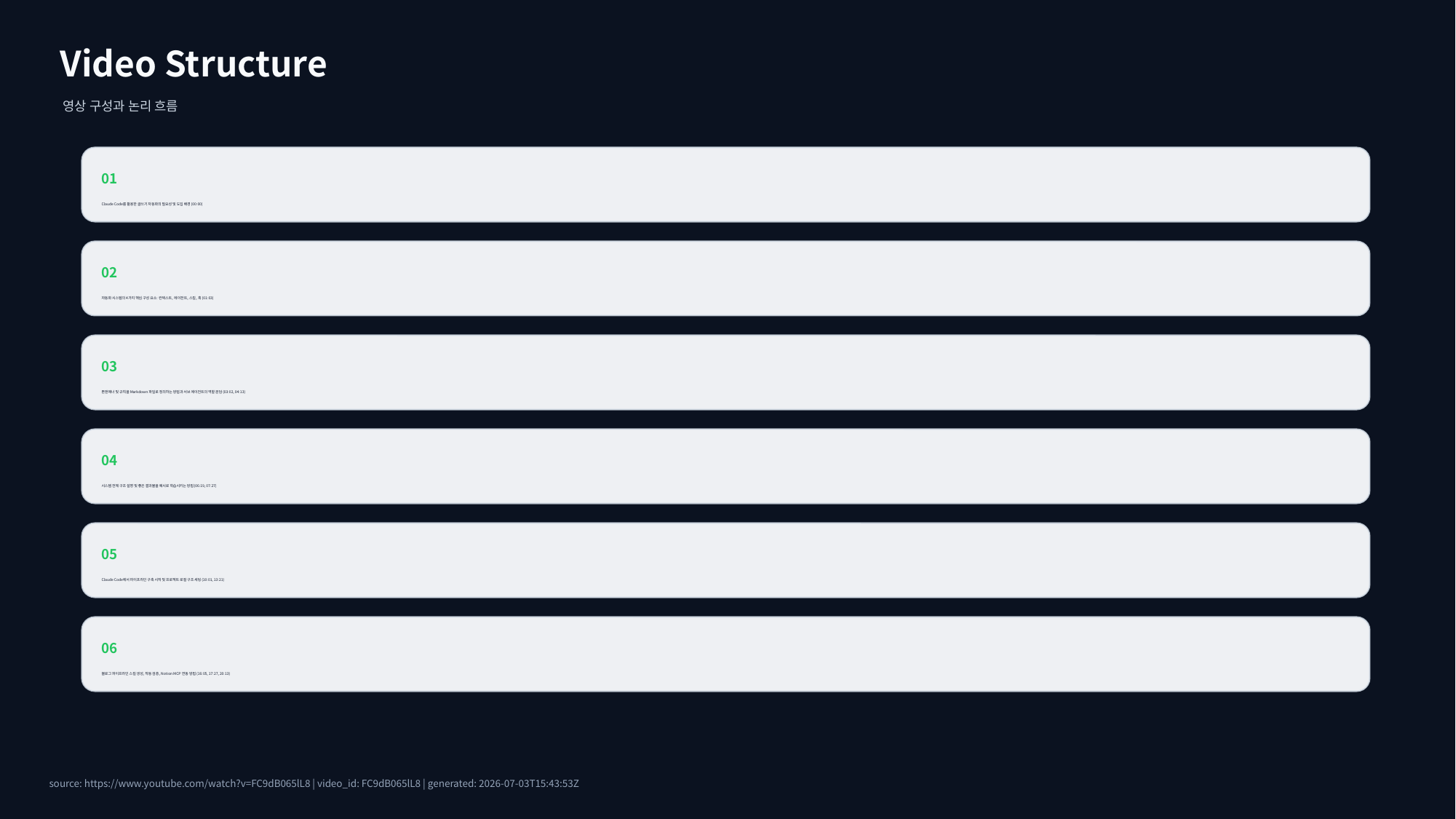

Video Structure
영상 구성과 논리 흐름

01
Claude Code를 활용한 글쓰기 자동화의 필요성 및 도입 배경 (00:00)

02
자동화 시스템의 4가지 핵심 구성 요소: 컨텍스트, 에이전트, 스킬, 훅 (01:03)

03
톤앤매너 및 규칙을 Markdown 파일로 정의하는 방법과 서브 에이전트의 역할 분담 (03:02, 04:13)

04
시스템 전체 구조 설명 및 좋은 결과물을 예시로 학습시키는 방법 (06:19, 07:27)

05
Claude Code에서 파이프라인 구축 시작 및 프로젝트 로컬 구조 세팅 (10:01, 13:21)

06
블로그 파이프라인 스킬 생성, 작동 검증, Notion MCP 연동 방법 (16:05, 17:27, 20:13)
source: https://www.youtube.com/watch?v=FC9dB065lL8 | video_id: FC9dB065lL8 | generated: 2026-07-03T15:43:53Z